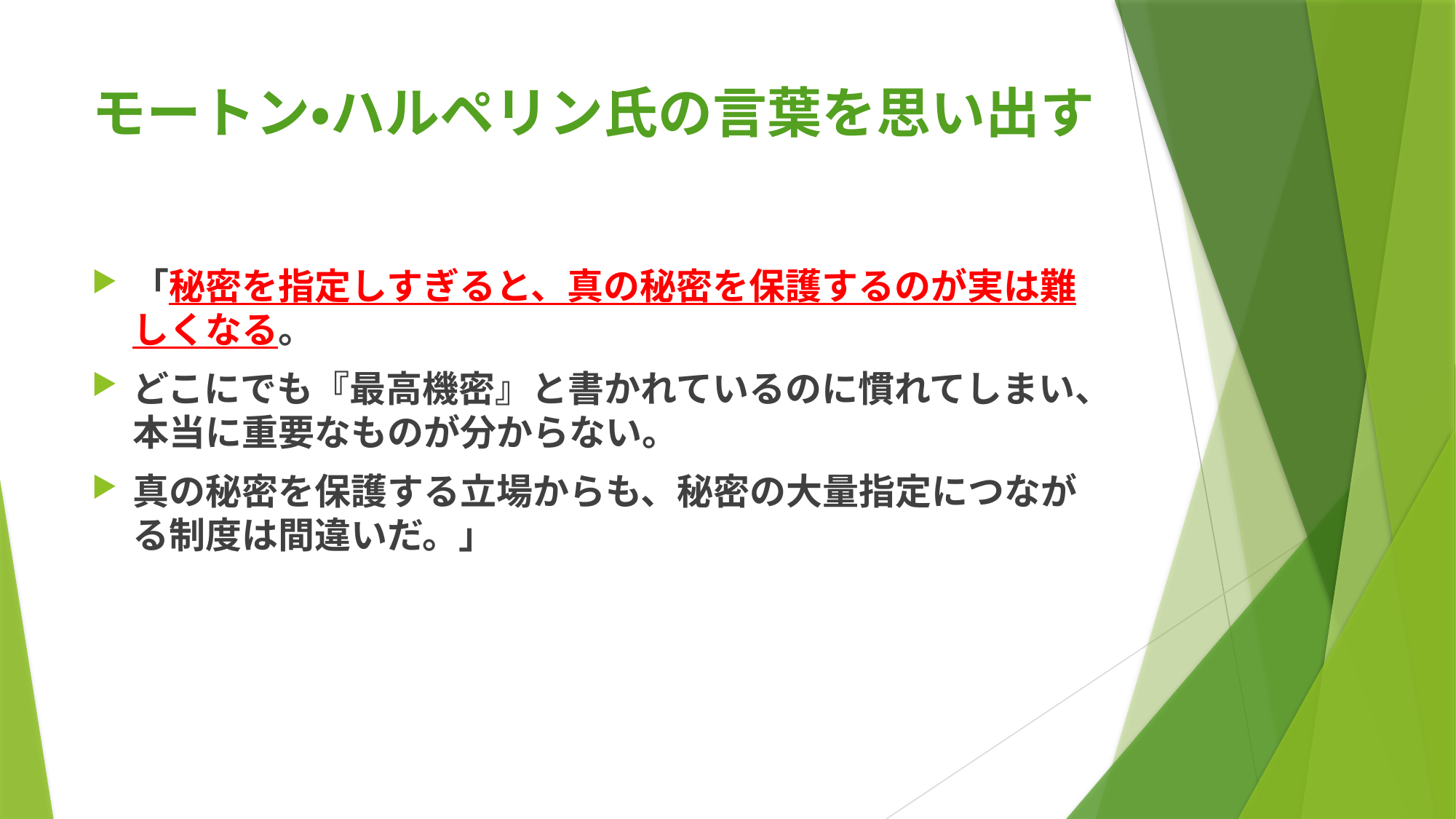

# モートン・ハルペリン氏の言葉を思い出す
「秘密を指定しすぎると、真の秘密を保護するのが実は難しくなる。
どこにでも『最高機密』と書かれているのに慣れてしまい、本当に重要なものが分からない。
真の秘密を保護する立場からも、秘密の大量指定につながる制度は間違いだ。」
15